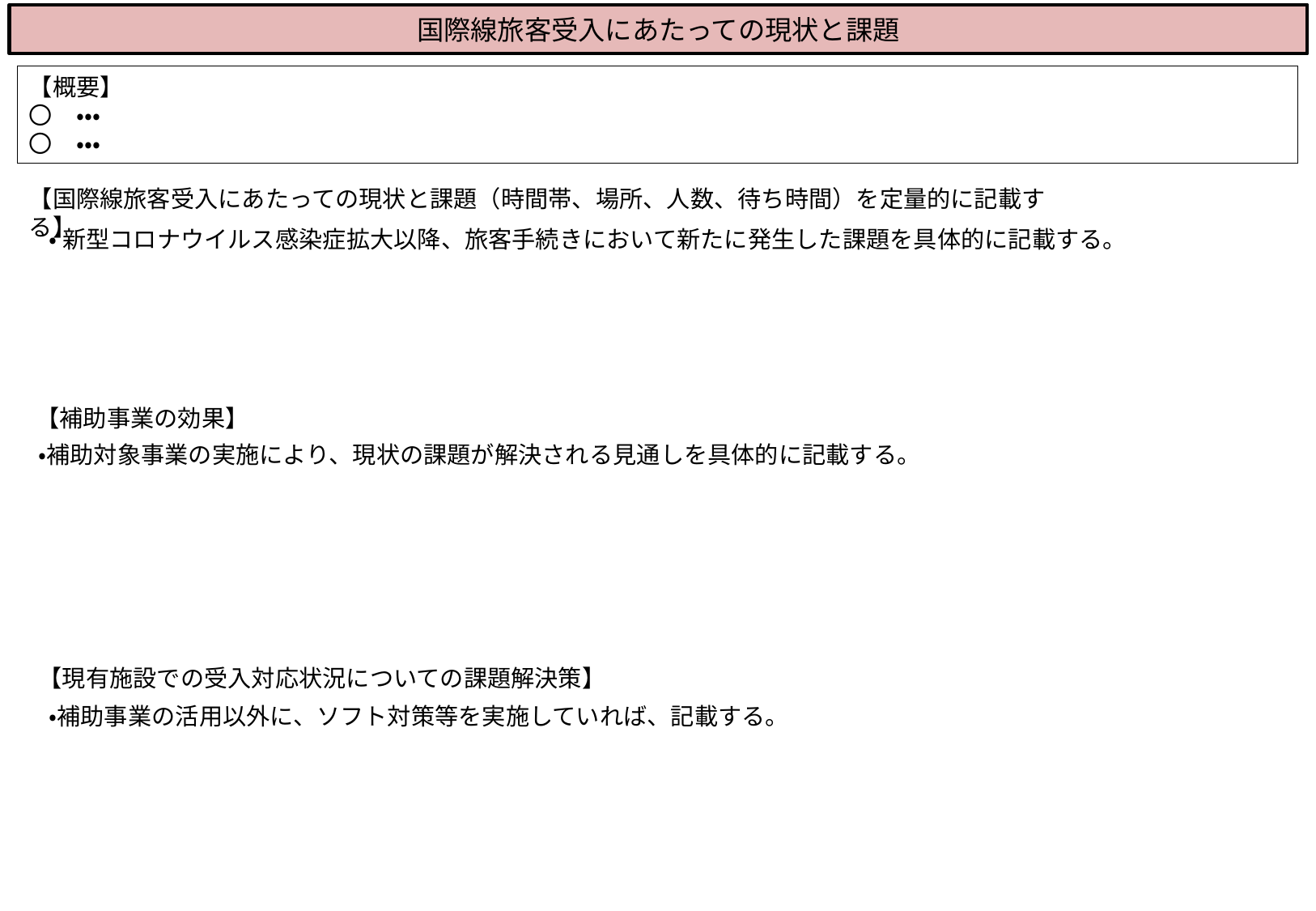

国際線旅客受入にあたっての現状と課題
【概要】
〇　・・・
〇　・・・
【国際線旅客受入にあたっての現状と課題（時間帯、場所、人数、待ち時間）を定量的に記載する】
・ 新型コロナウイルス感染症拡大以降、旅客手続きにおいて新たに発生した課題を具体的に記載する。
【補助事業の効果】
・補助対象事業の実施により、現状の課題が解決される見通しを具体的に記載する。
【現有施設での受入対応状況についての課題解決策】
・補助事業の活用以外に、ソフト対策等を実施していれば、記載する。